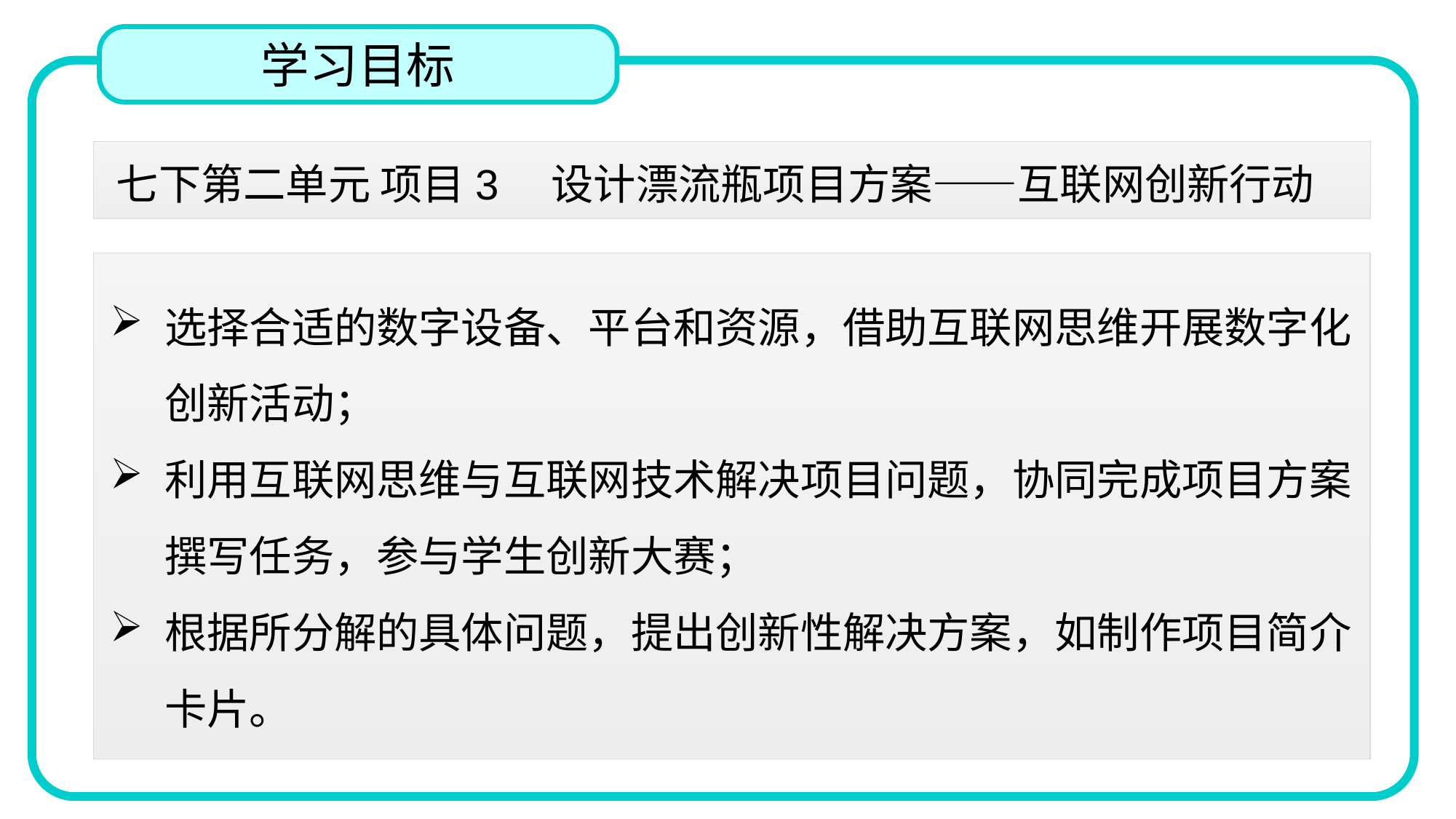

学习目标

七下第二单元 项目3　设计漂流瓶项目方案——互联网创新行动

选择合适的数字设备、平台和资源，借助互联网思维开展数字化创新活动；
利用互联网思维与互联网技术解决项目问题，协同完成项目方案撰写任务，参与学生创新大赛；
根据所分解的具体问题，提出创新性解决方案，如制作项目简介卡片。